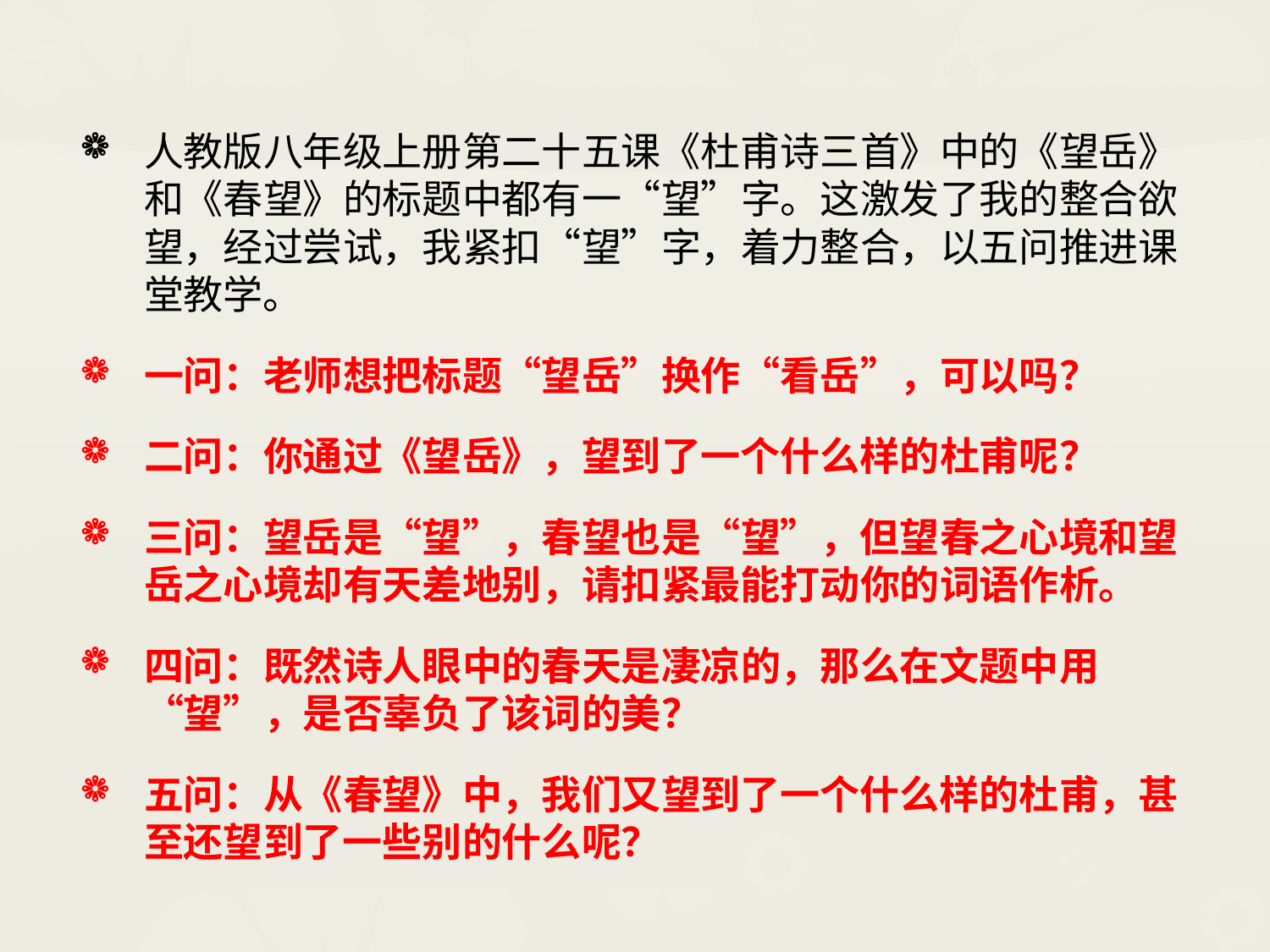

#
人教版八年级上册第二十五课《杜甫诗三首》中的《望岳》和《春望》的标题中都有一“望”字。这激发了我的整合欲望，经过尝试，我紧扣“望”字，着力整合，以五问推进课堂教学。
一问：老师想把标题“望岳”换作“看岳”，可以吗？
二问：你通过《望岳》，望到了一个什么样的杜甫呢？
三问：望岳是“望”，春望也是“望”，但望春之心境和望岳之心境却有天差地别，请扣紧最能打动你的词语作析。
四问：既然诗人眼中的春天是凄凉的，那么在文题中用“望”，是否辜负了该词的美？
五问：从《春望》中，我们又望到了一个什么样的杜甫，甚至还望到了一些别的什么呢？